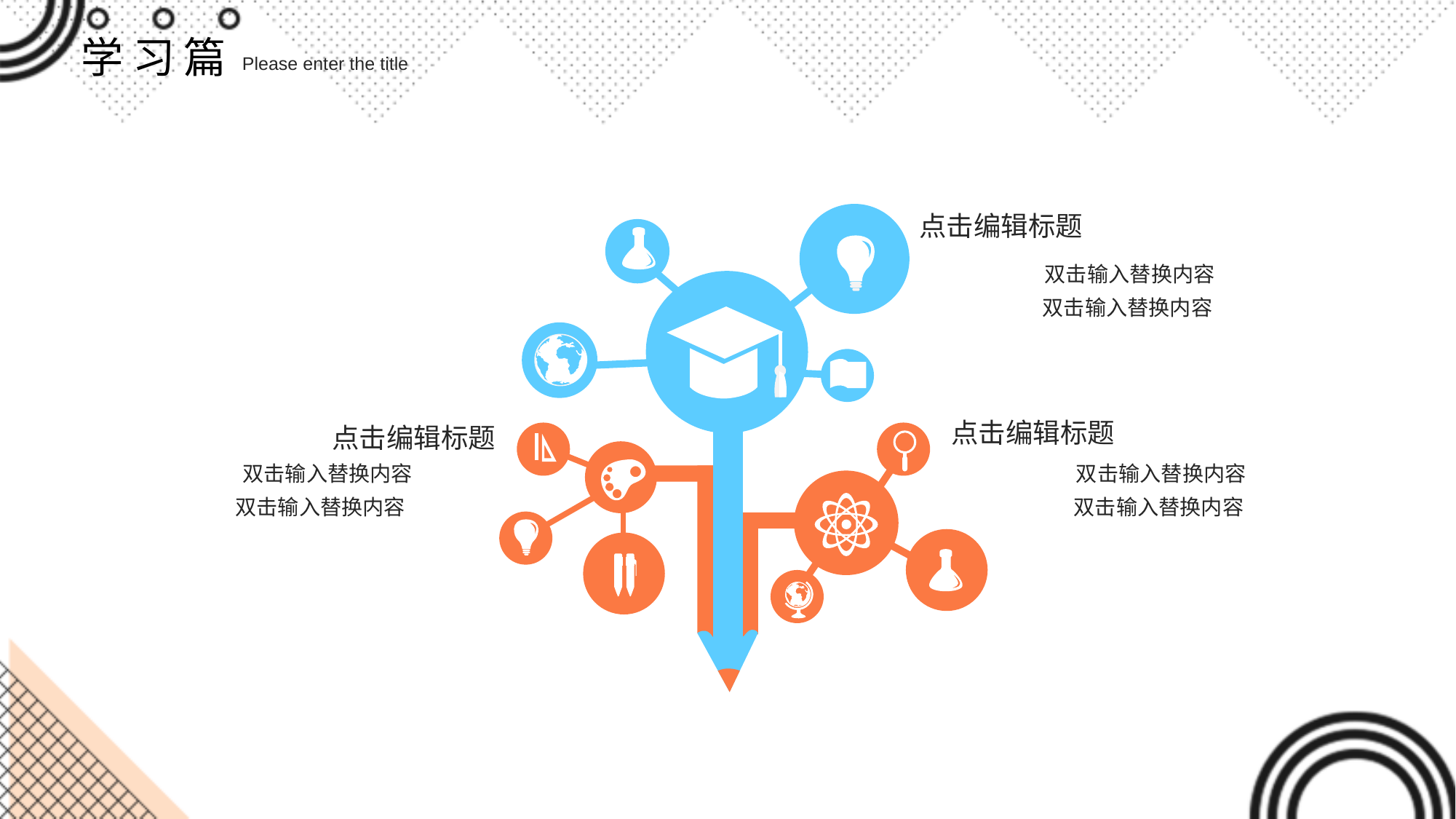

学习篇
Please enter the title
点击编辑标题

双击输入替换内容
双击输入替换内容

点击编辑标题
点击编辑标题

 双击输入替换内容
双击输入替换内容
双击输入替换内容
双击输入替换内容